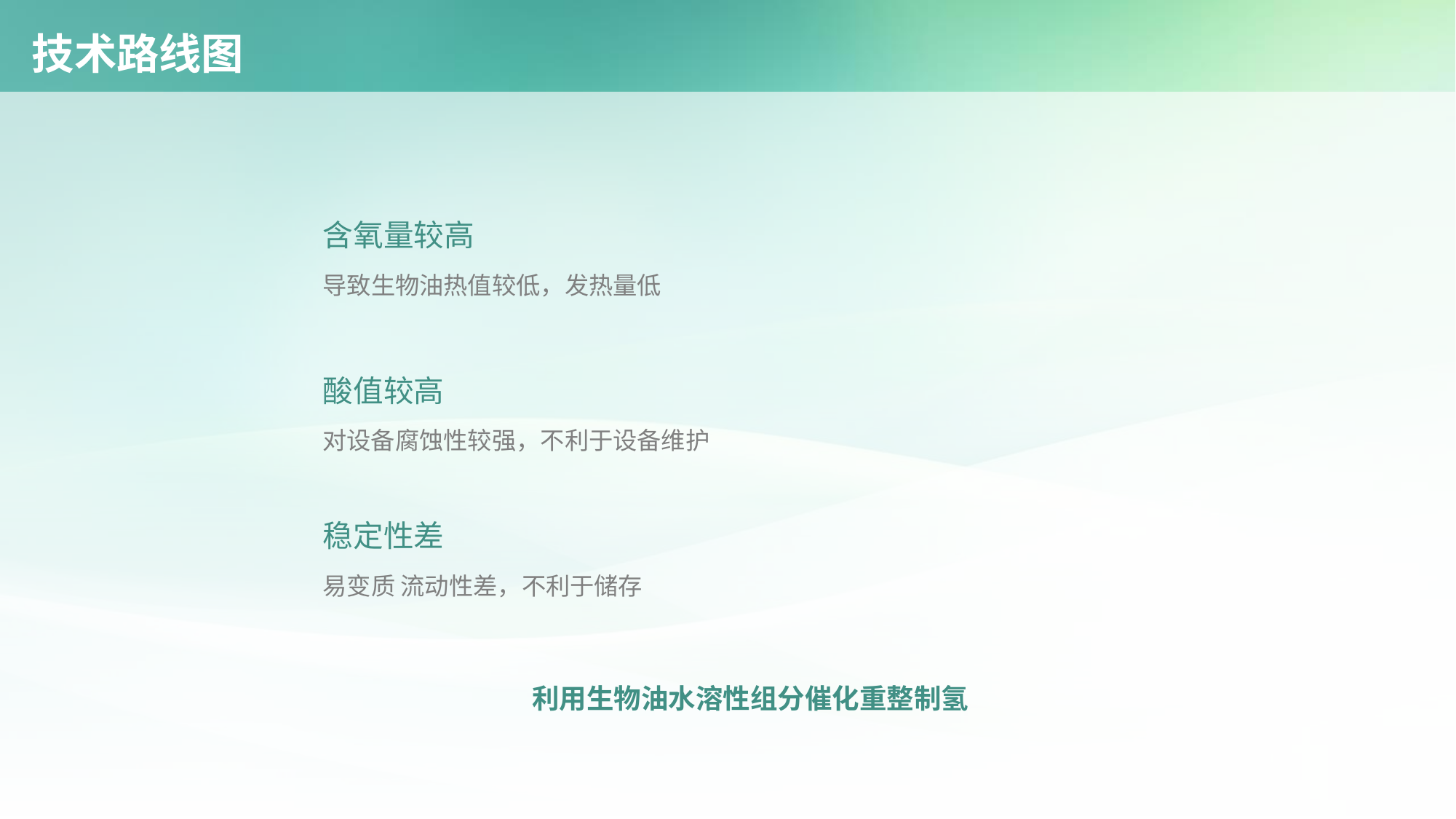

# 技术路线图

### Chart

| Category |
|---|
含氧量较高

导致生物油热值较低，发热量低
酸值较高

对设备腐蚀性较强，不利于设备维护
稳定性差

易变质 流动性差，不利于储存
利用生物油水溶性组分催化重整制氢